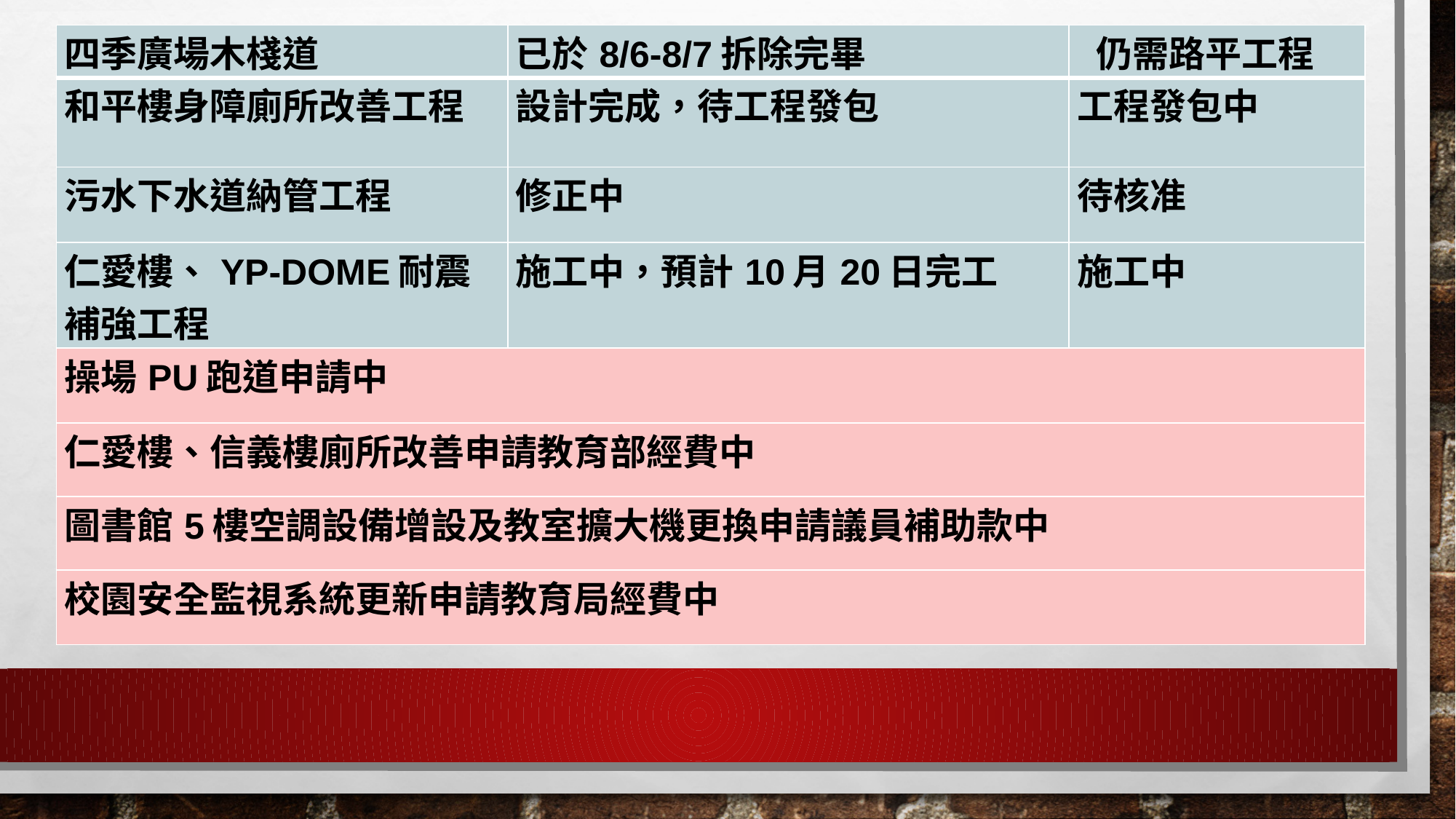

| 四季廣場木棧道 | 已於8/6-8/7拆除完畢 | 仍需路平工程 |
| --- | --- | --- |
| 和平樓身障廁所改善工程 | 設計完成，待工程發包 | 工程發包中 |
| 污水下水道納管工程 | 修正中 | 待核准 |
| 仁愛樓、YP-DOME耐震補強工程 | 施工中，預計10月20日完工 | 施工中 |
| 操場PU跑道申請中 |  |  |
| 仁愛樓、信義樓廁所改善申請教育部經費中 |  |  |
| 圖書館5樓空調設備增設及教室擴大機更換申請議員補助款中 |  |  |
| 校園安全監視系統更新申請教育局經費中 |  |  |